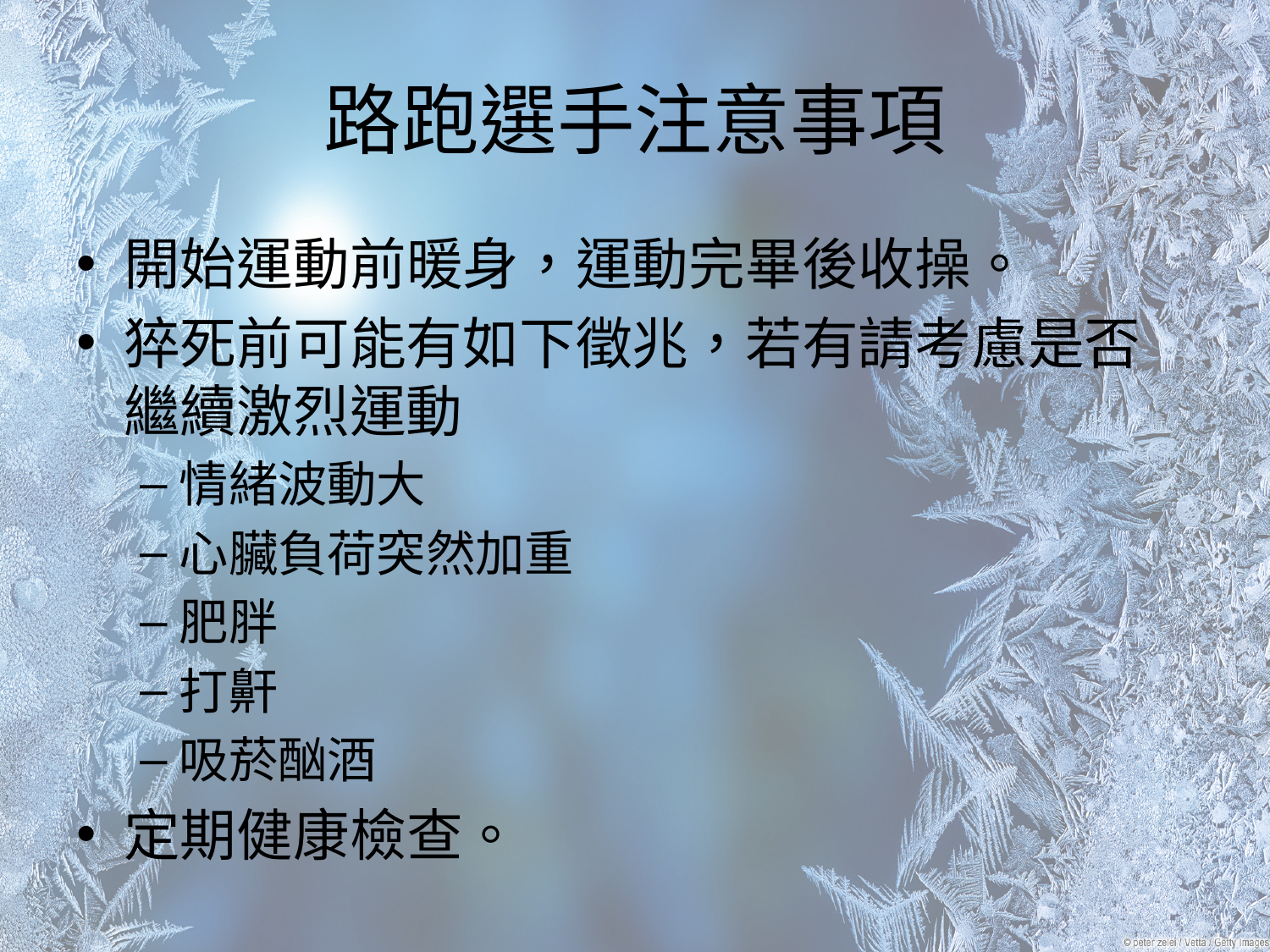

# 路跑選手注意事項
開始運動前暖身，運動完畢後收操。
猝死前可能有如下徵兆，若有請考慮是否繼續激烈運動
情緒波動大
心臟負荷突然加重
肥胖
打鼾
吸菸酗酒
定期健康檢查。